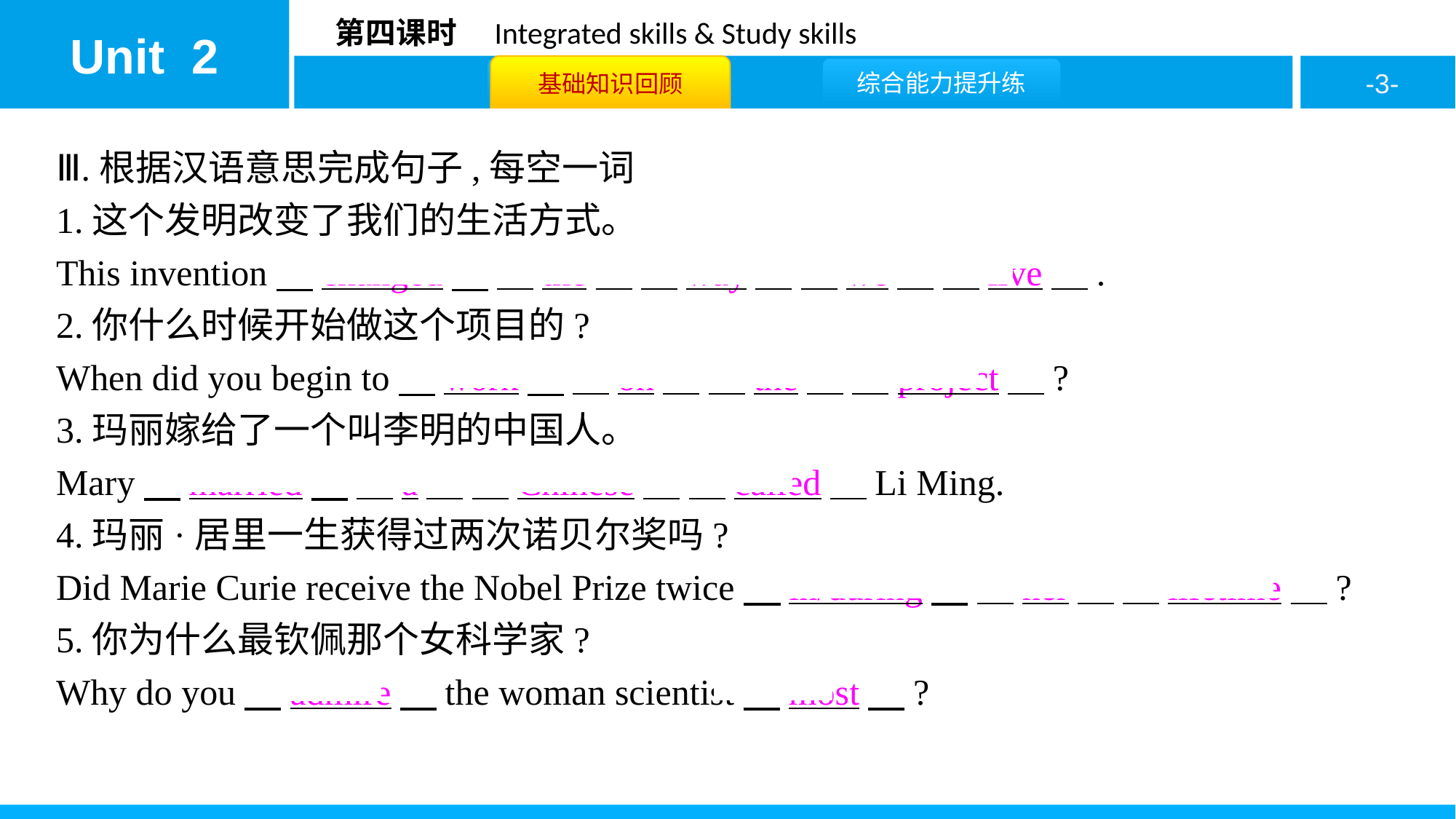

Ⅲ.根据汉语意思完成句子,每空一词
1.这个发明改变了我们的生活方式。
This invention　changed　 　the　 　way　 　we　 　live　.
2.你什么时候开始做这个项目的?
When did you begin to　work　 　on　 　the　 　project　?
3.玛丽嫁给了一个叫李明的中国人。
Mary　married　 　a　 　Chinese　 　called　Li Ming.
4.玛丽·居里一生获得过两次诺贝尔奖吗?
Did Marie Curie receive the Nobel Prize twice　in/during　 　her　 　lifetime　?
5.你为什么最钦佩那个女科学家?
Why do you　admire　the woman scientist　most　?